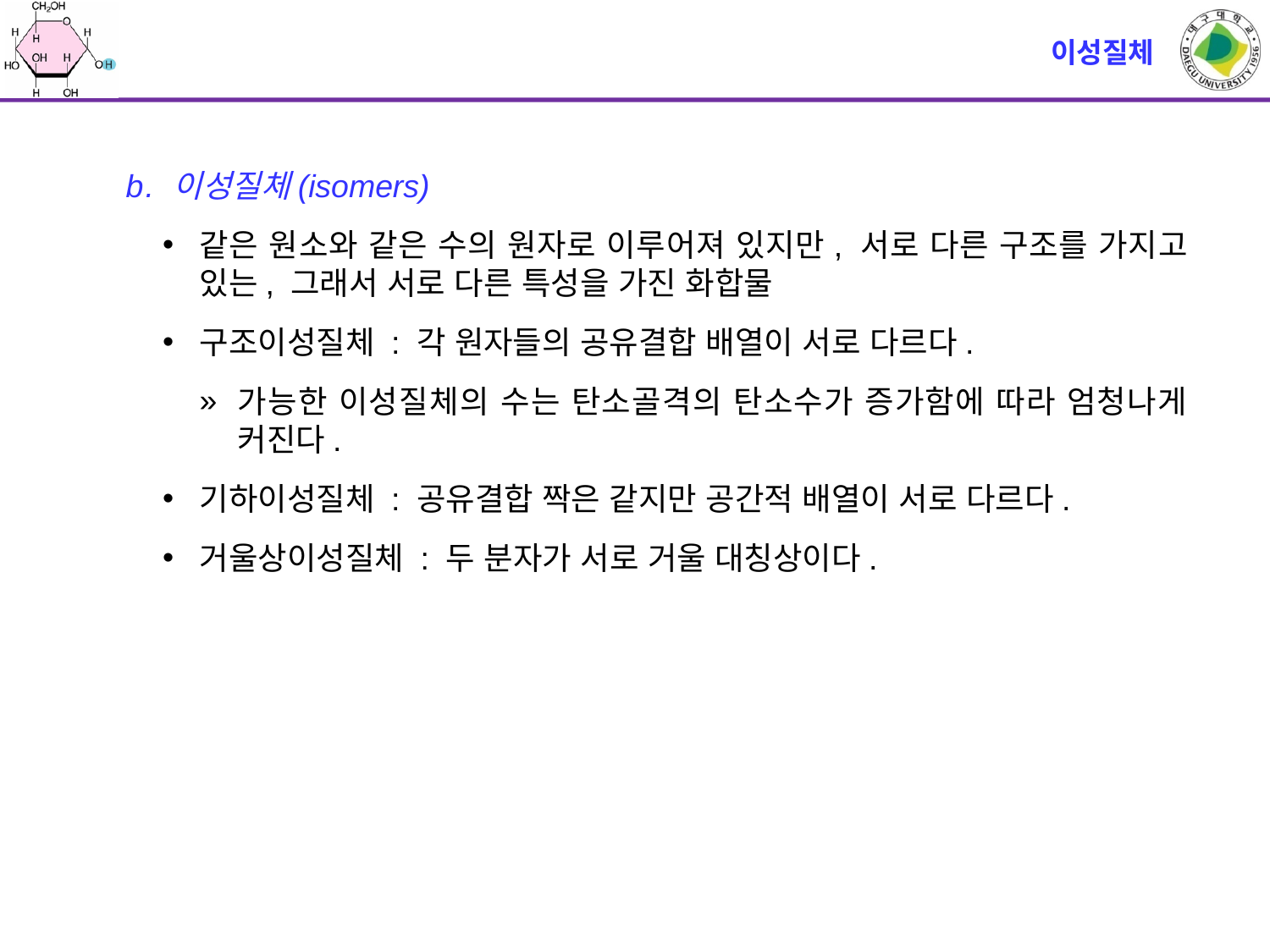

# 이성질체
이성질체(isomers)
같은 원소와 같은 수의 원자로 이루어져 있지만, 서로 다른 구조를 가지고 있는, 그래서 서로 다른 특성을 가진 화합물
구조이성질체 : 각 원자들의 공유결합 배열이 서로 다르다.
가능한 이성질체의 수는 탄소골격의 탄소수가 증가함에 따라 엄청나게 커진다.
기하이성질체 : 공유결합 짝은 같지만 공간적 배열이 서로 다르다.
거울상이성질체 : 두 분자가 서로 거울 대칭상이다.